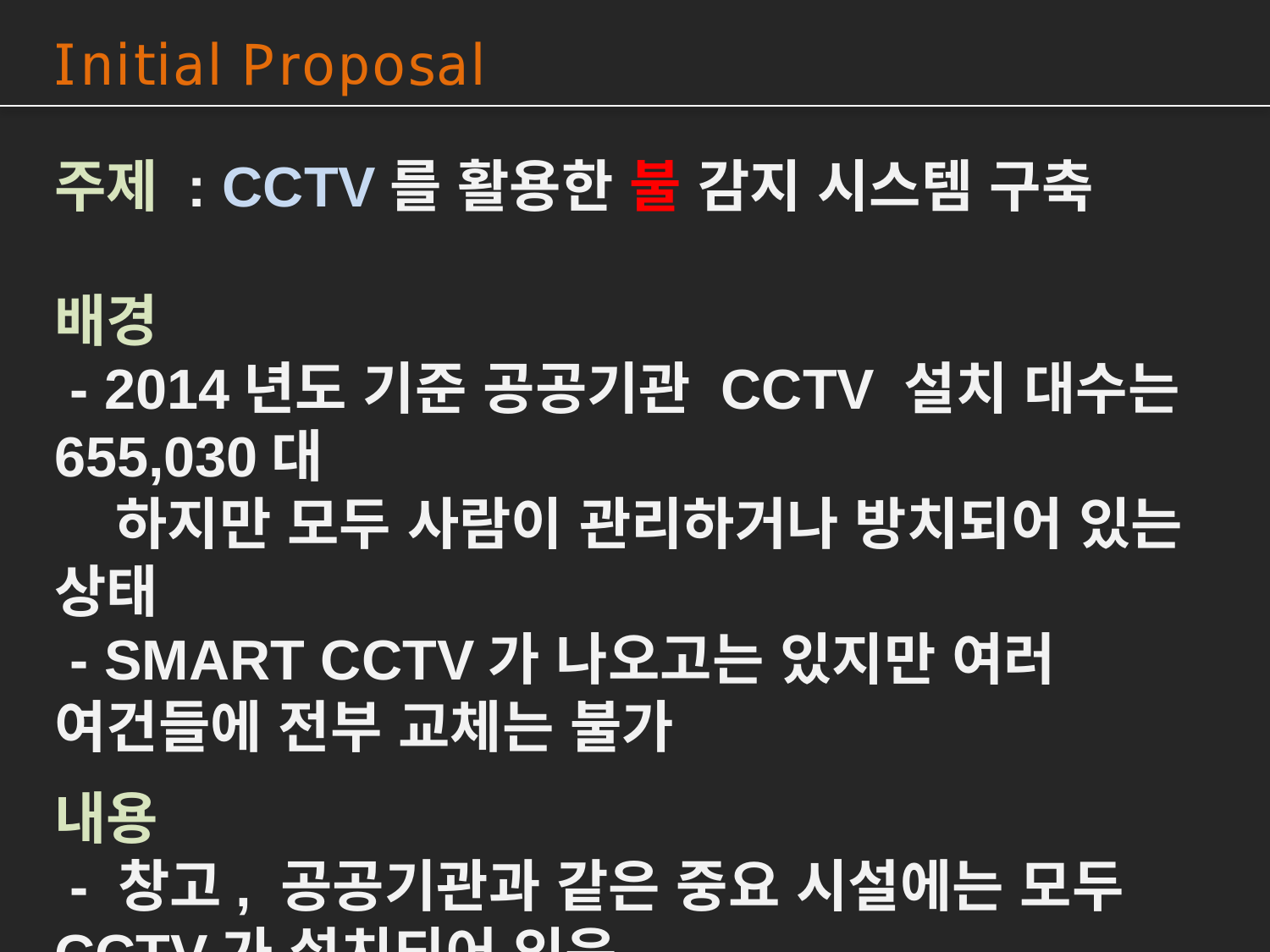

Initial Proposal
주제 : CCTV를 활용한 불 감지 시스템 구축

배경
 - 2014년도 기준 공공기관 CCTV 설치 대수는 655,030대
   하지만 모두 사람이 관리하거나 방치되어 있는 상태
 - SMART CCTV가 나오고는 있지만 여러 여건들에 전부 교체는 불가

내용
 - 창고, 공공기관과 같은 중요 시설에는 모두 CCTV가 설치되어 있음
 - 모든 CCTV가 실시간 모니터링으로 관리되고 있지 않음
 - 영상 정보 처리를 통한 불 탐지 시스템을 구축하여 시설 보호